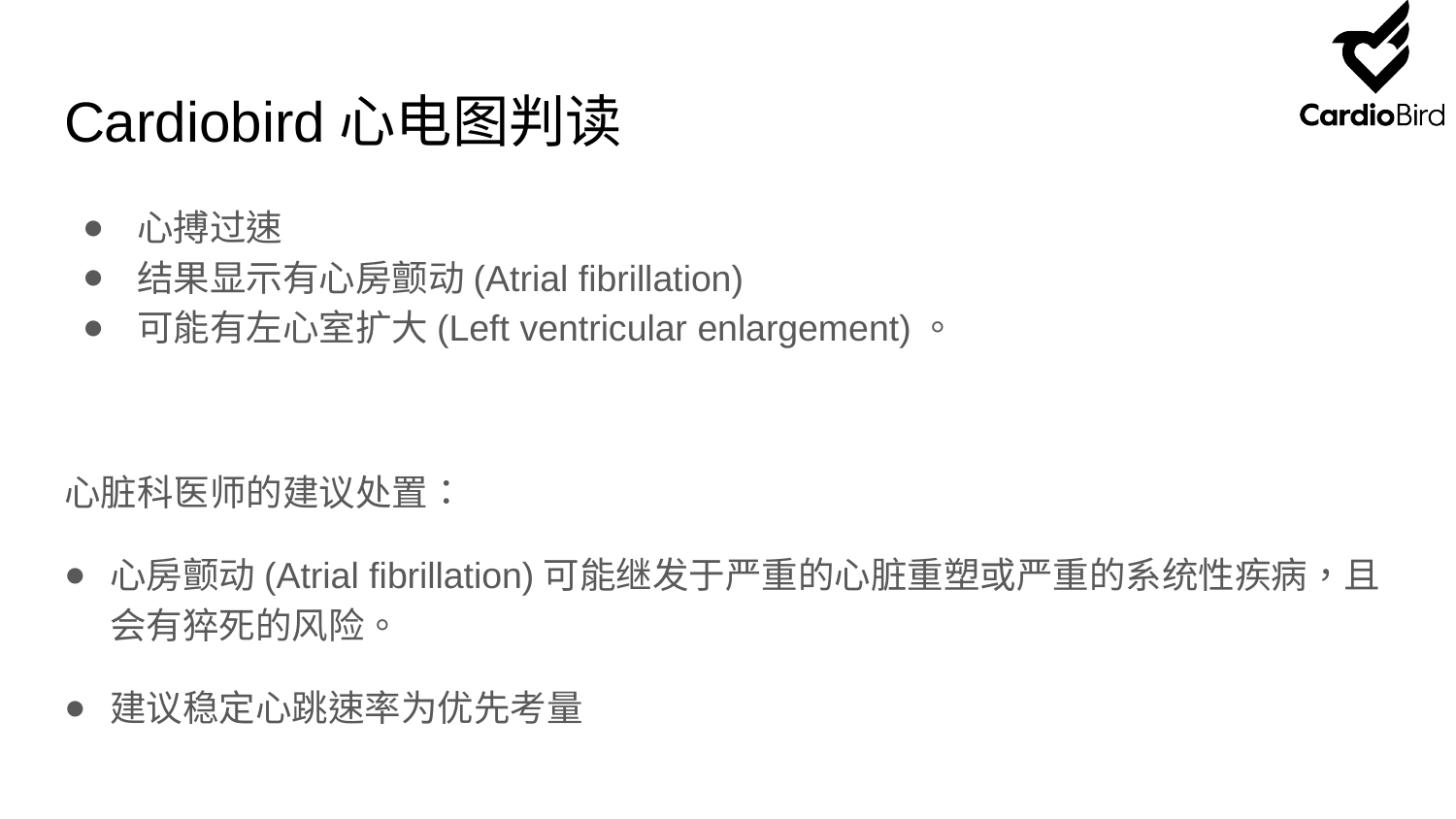

# Cardiobird心电图判读
心搏过速
结果显示有心房颤动(Atrial fibrillation)
可能有左心室扩大(Left ventricular enlargement)。

心脏科医师的建议处置：
心房颤动(Atrial fibrillation)可能继发于严重的心脏重塑或严重的系统性疾病，且会有猝死的风险。
建议稳定心跳速率为优先考量